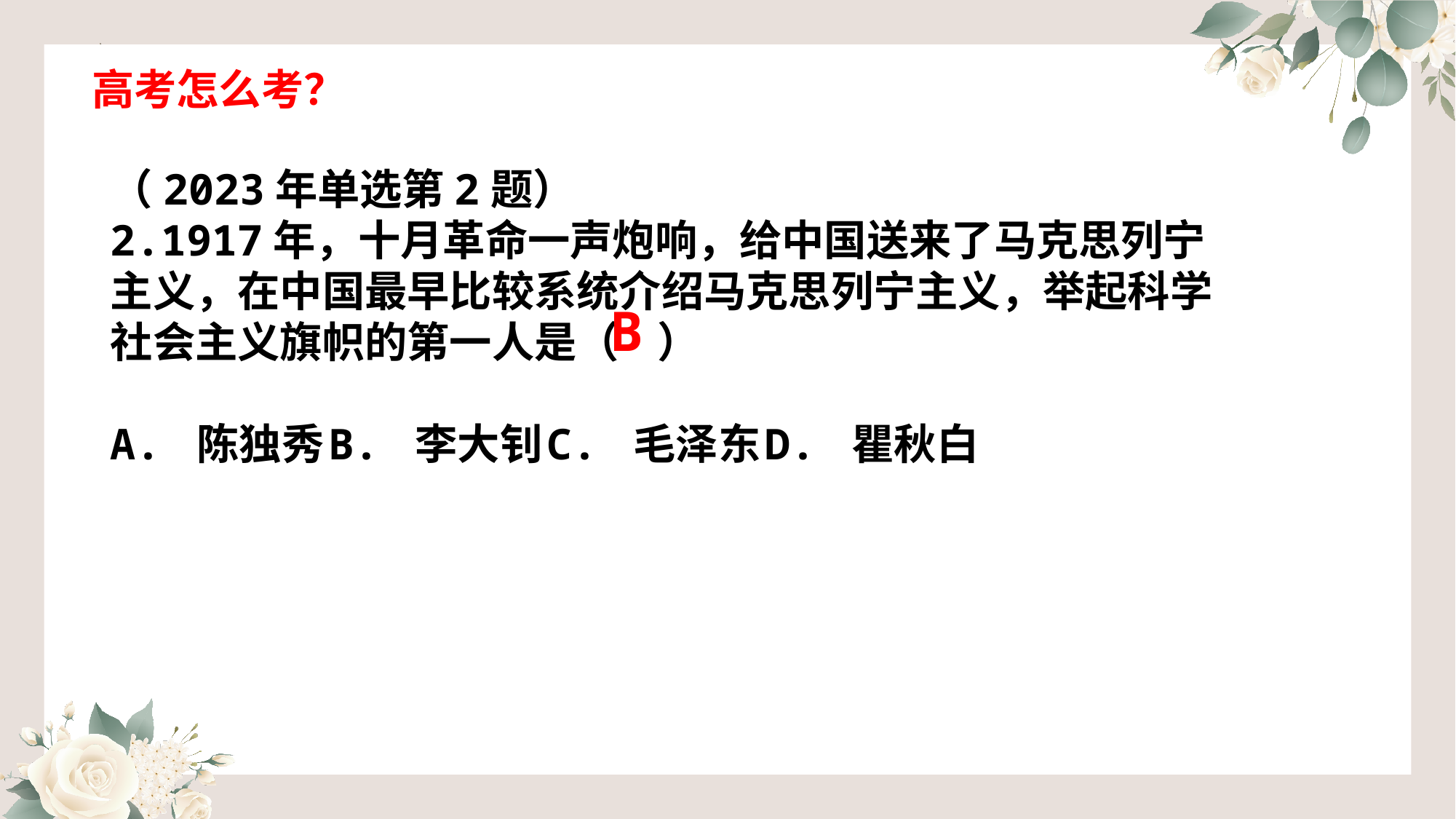

高考怎么考？
（2023年单选第2题）
2.1917年，十月革命一声炮响，给中国送来了马克思列宁主义，在中国最早比较系统介绍马克思列宁主义，举起科学社会主义旗帜的第一人是（    ）

A. 陈独秀	B. 李大钊	C. 毛泽东	D. 瞿秋白
B